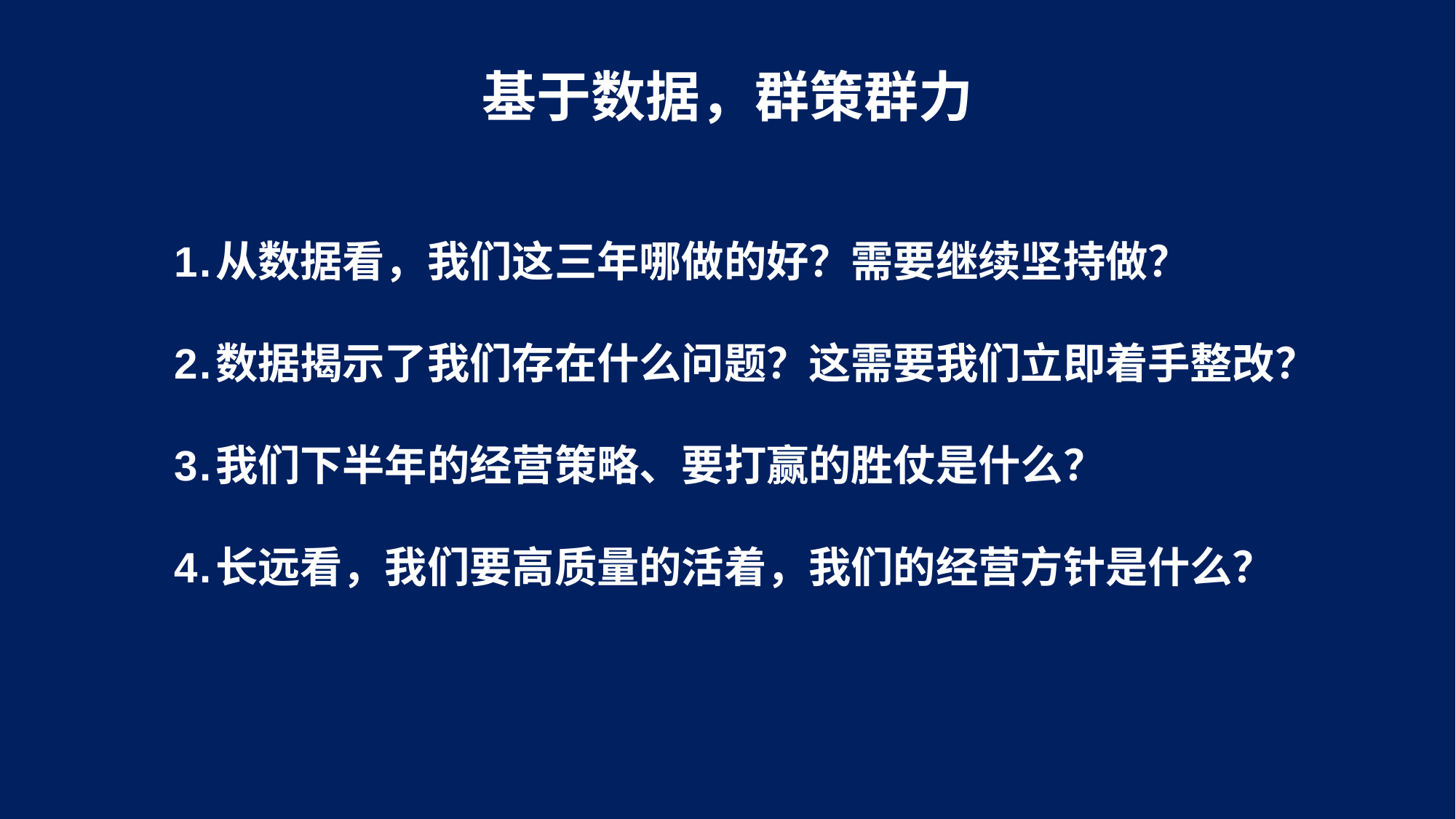

基于数据，群策群力
从数据看，我们这三年哪做的好？需要继续坚持做？
数据揭示了我们存在什么问题？这需要我们立即着手整改？
我们下半年的经营策略、要打赢的胜仗是什么？
长远看，我们要高质量的活着，我们的经营方针是什么？